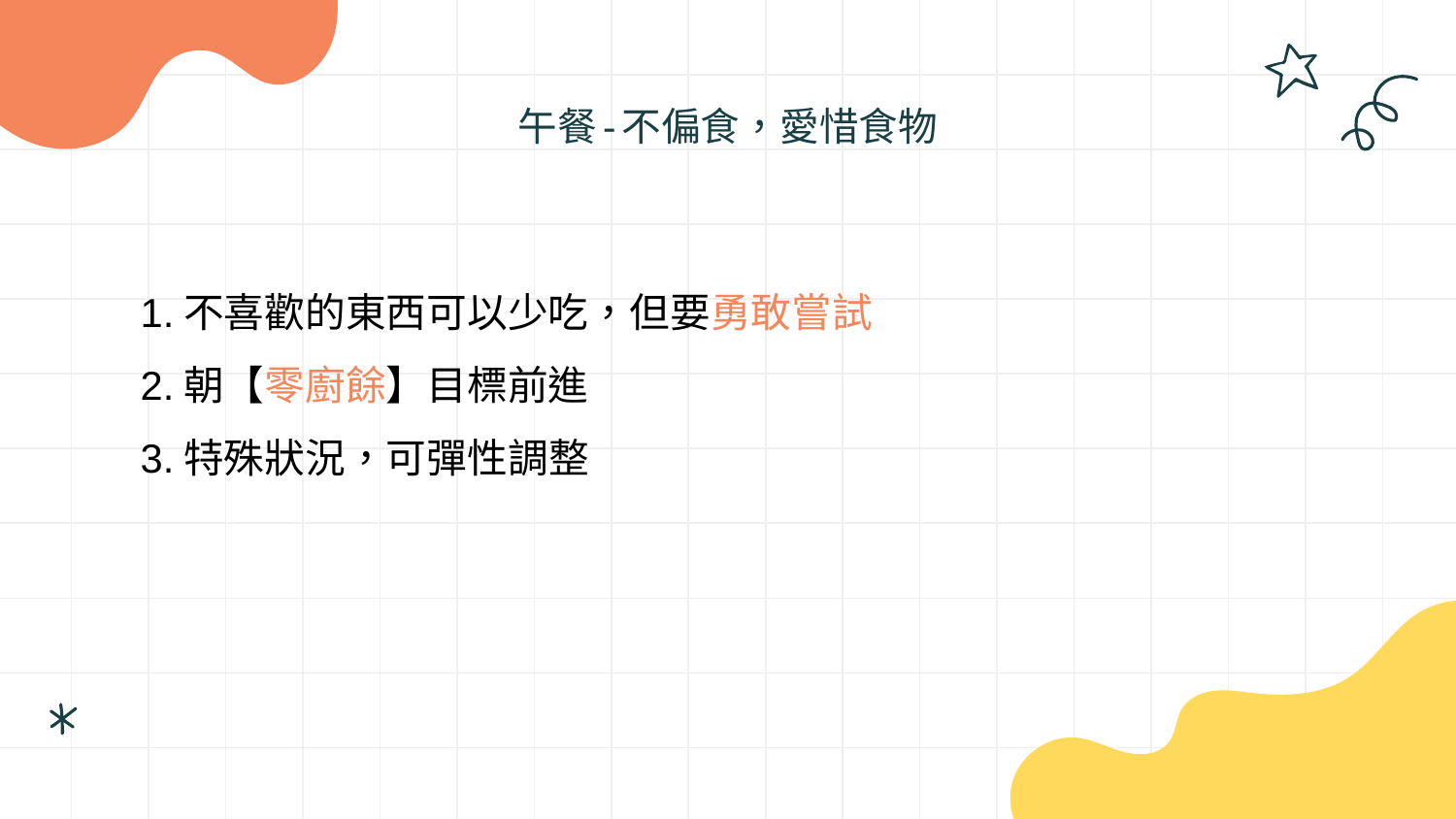

# 午餐-不偏食，愛惜食物
1.不喜歡的東西可以少吃，但要勇敢嘗試
2.朝【零廚餘】目標前進
3.特殊狀況，可彈性調整